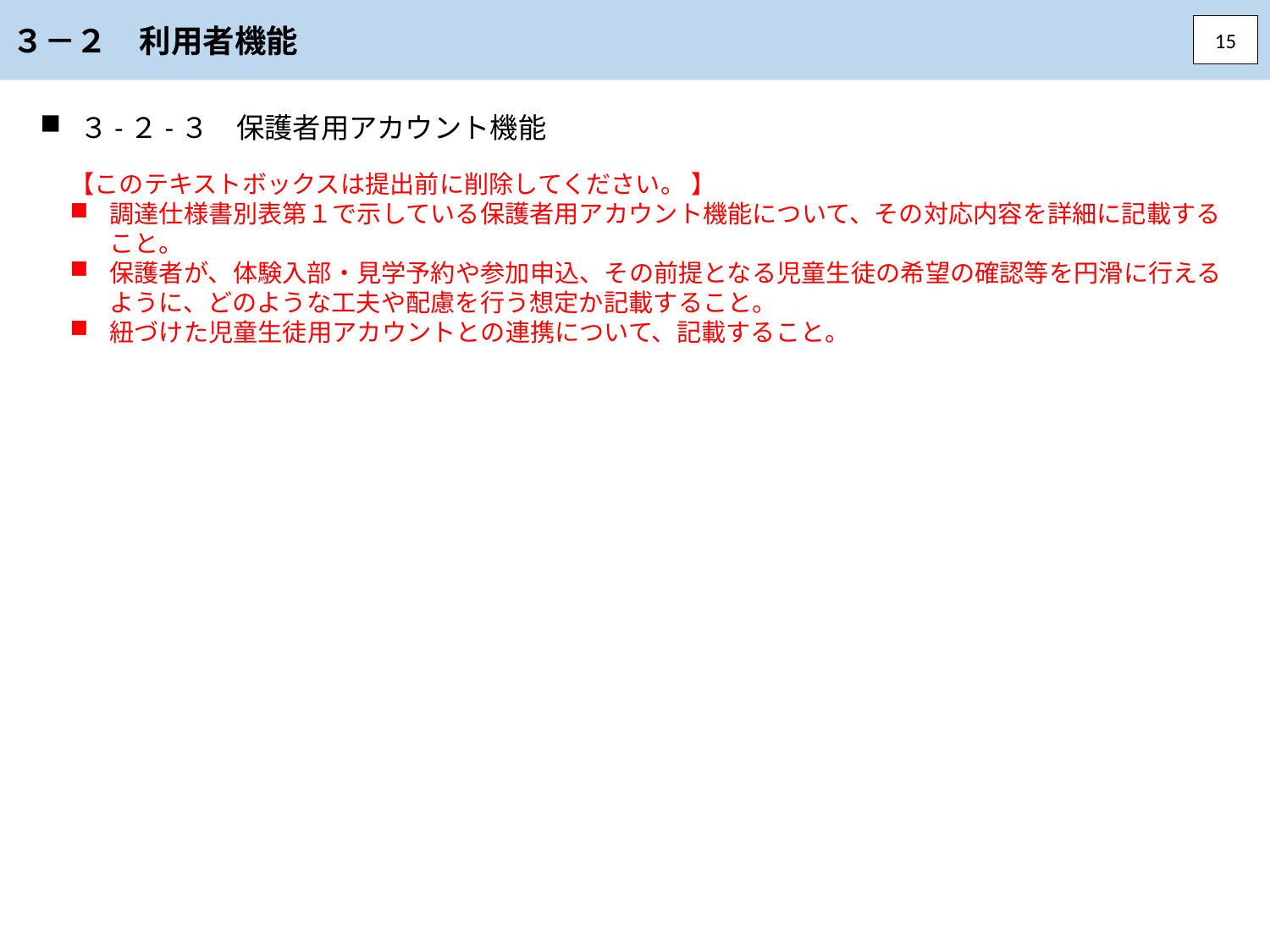

３－２　利用者機能
15
３-２-３　保護者用アカウント機能
【このテキストボックスは提出前に削除してください。 】
調達仕様書別表第１で示している保護者用アカウント機能について、その対応内容を詳細に記載すること。
保護者が、体験入部・見学予約や参加申込、その前提となる児童生徒の希望の確認等を円滑に行えるように、どのような工夫や配慮を行う想定か記載すること。
紐づけた児童生徒用アカウントとの連携について、記載すること。